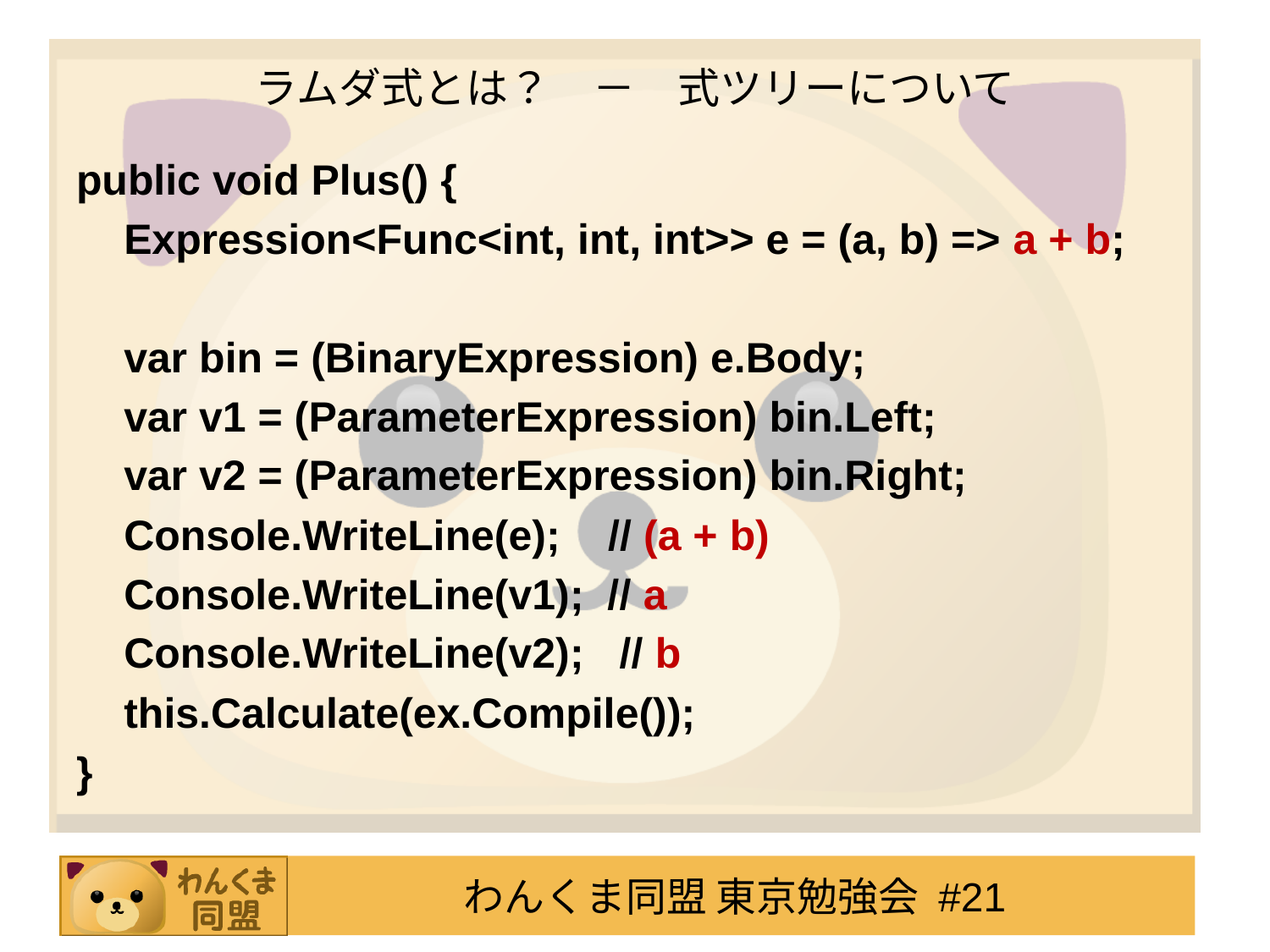

# ラムダ式とは？　－　式ツリーについて
public void Plus() {
	Expression<Func<int, int, int>> e = (a, b) => a + b;

	var bin = (BinaryExpression) e.Body;
	var v1 = (ParameterExpression) bin.Left;
	var v2 = (ParameterExpression) bin.Right;
	Console.WriteLine(e);    // (a + b)
	Console.WriteLine(v1);  // a
	Console.WriteLine(v2);   // b
	this.Calculate(ex.Compile());
}